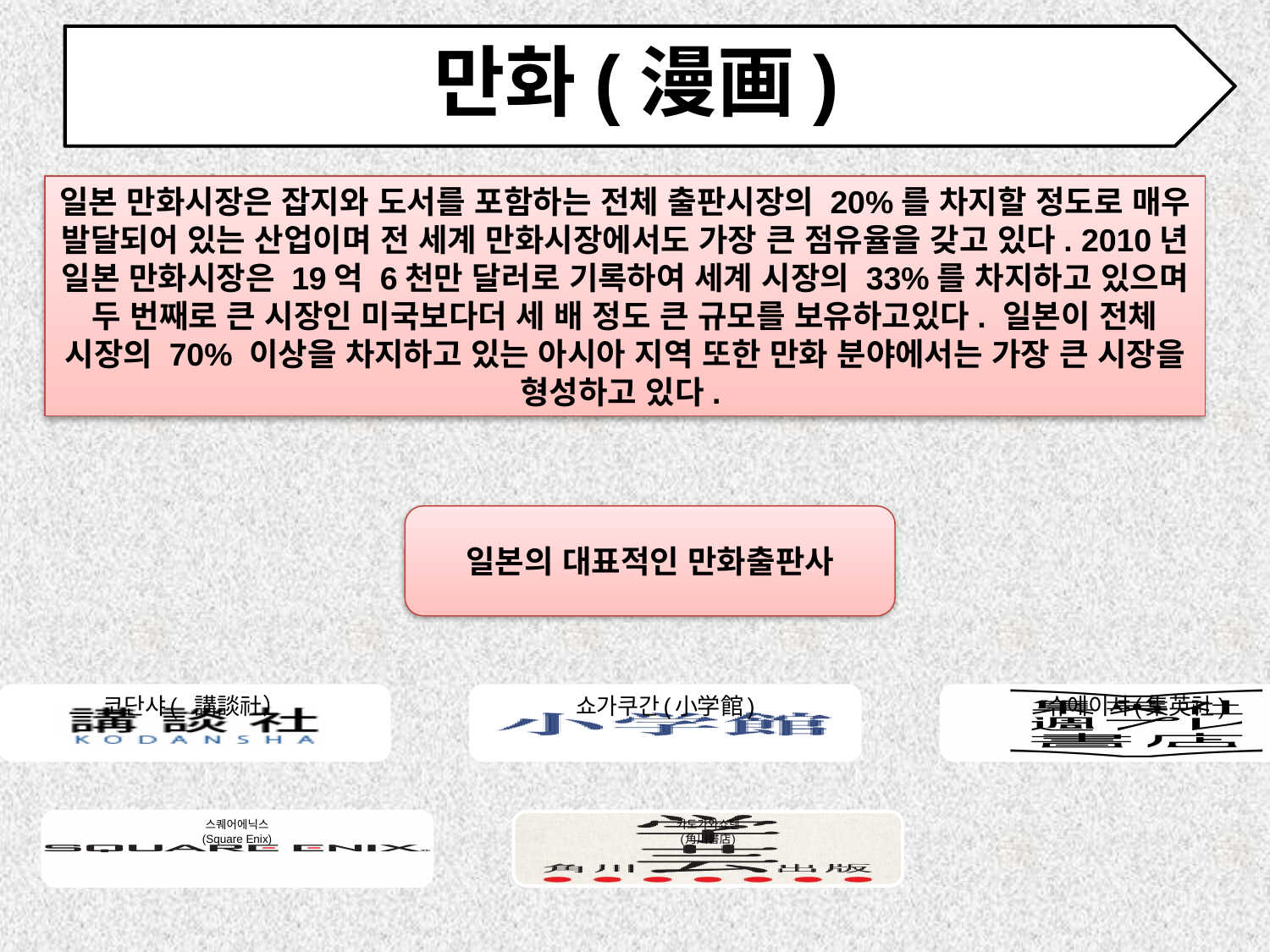

# 만화(漫画)

일본 만화시장은 잡지와 도서를 포함하는 전체 출판시장의 20%를 차지할 정도로 매우 발달되어 있는 산업이며 전 세계 만화시장에서도 가장 큰 점유율을 갖고 있다. 2010년 일본 만화시장은 19억 6천만 달러로 기록하여 세계 시장의 33%를 차지하고 있으며 두 번째로 큰 시장인 미국보다더 세 배 정도 큰 규모를 보유하고있다. 일본이 전체 시장의 70% 이상을 차지하고 있는 아시아 지역 또한 만화 분야에서는 가장 큰 시장을 형성하고 있다.
일본의 대표적인 만화출판사
코단샤(	講談社）
쇼가쿠간(小学館)
슈에이샤(集英社)
스퀘어에닉스
(Square Enix)
카도가와쇼텐
(角川書店)